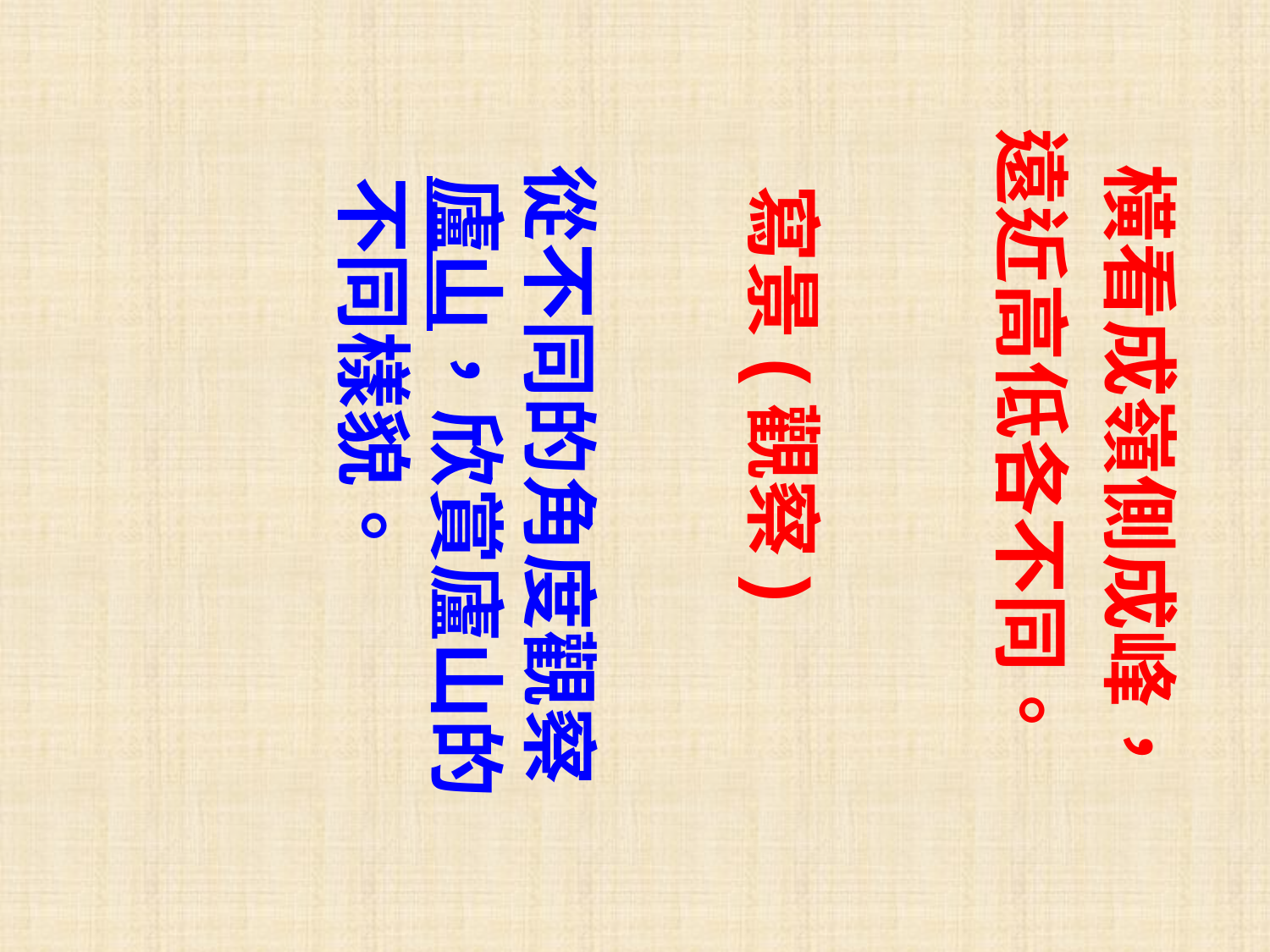

從不同的角度觀察廬山，欣賞廬山的不同樣貌。
 橫看成嶺側成峰，
遠近高低各不同。
 寫景(觀察)